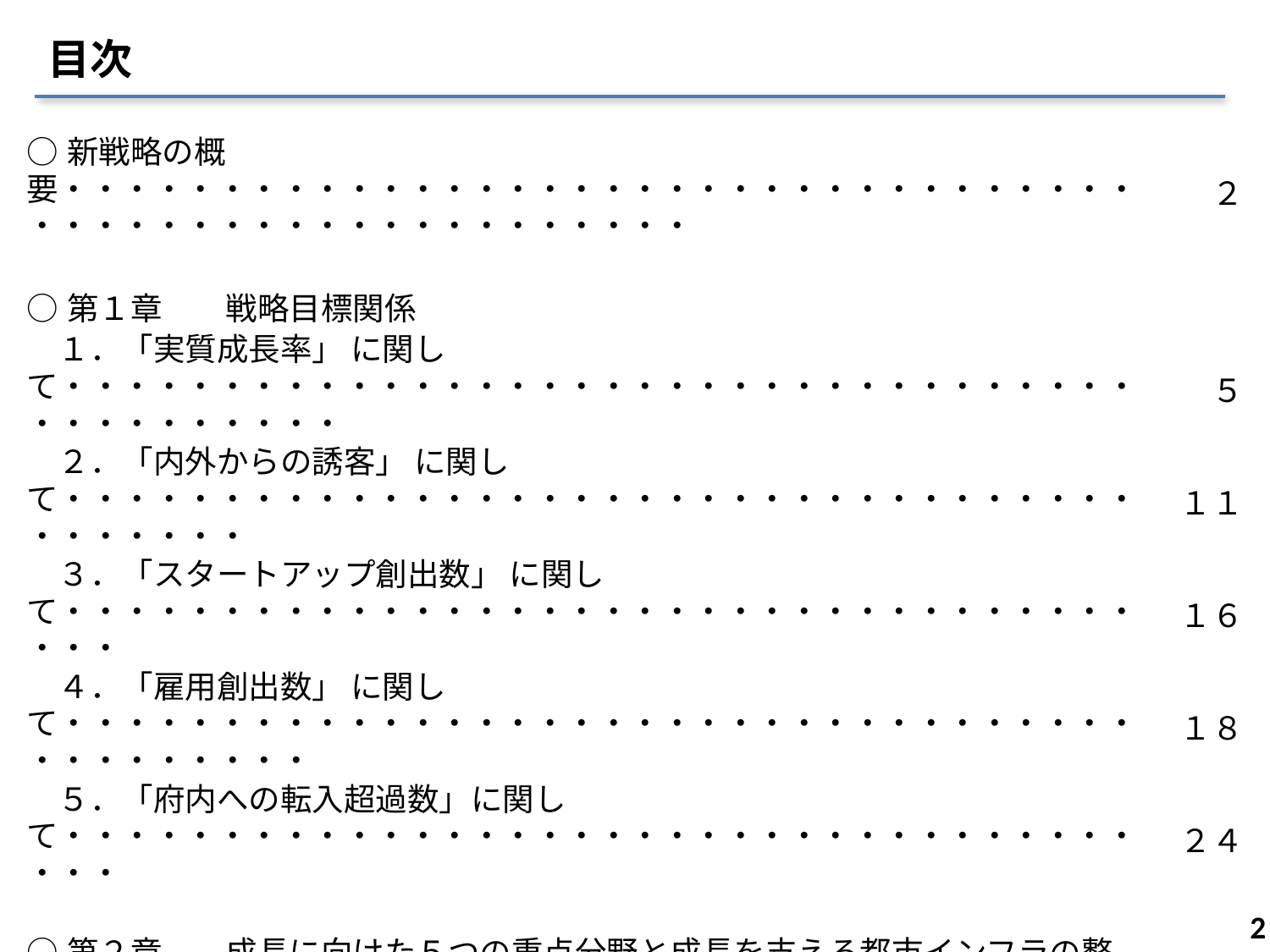

目次
| ○新戦略の概要・・・・・・・・・・・・・・・・・・・・・・・・・・・・・・・・・・・・・・・・・・・・・・・・・・・・・・・ | ２ |
| --- | --- |
|  |  |
| ○第１章　　戦略目標関係 |  |
| １．「実質成長率」 に関して・・・・・・・・・・・・・・・・・・・・・・・・・・・・・・・・・・・・・・・・・・・・ | ５ |
| ２．「内外からの誘客」 に関して・・・・・・・・・・・・・・・・・・・・・・・・・・・・・・・・・・・・・・・・・ | １１ |
| ３．「スタートアップ創出数」 に関して・・・・・・・・・・・・・・・・・・・・・・・・・・・・・・・・・・・・・ | １６ |
| ４．「雇用創出数」 に関して・・・・・・・・・・・・・・・・・・・・・・・・・・・・・・・・・・・・・・・・・・・ | １８ |
| ５．「府内への転入超過数」に関して・・・・・・・・・・・・・・・・・・・・・・・・・・・・・・・・・・・・・ | ２４ |
|  |  |
| ○第２章　　成長に向けた５つの重点分野と成長を支える都市インフラの整備 |  |
| 1．健康・医療関連産業のリーディング産業化・・・・・・・・・・・・・・・・・・・・・・・・・・・・・・ | ２７ |
| 2．国内外の観光需要の取り込み強化・・・・・・・・・・・・・・・・・・・・・・・・・・・・・・・・・・・ | ３７ |
| 3．スタートアップ、イノベーションの創出・・・・・・・・・・・・・・・・・・・・・・・・・・・・・・・・・・・・ | ４４ |
| 4．新たな働き方を通じた多様な人材の活躍促進・・・・・・・・・・・・・・・・・・・・・・・・・・・ | ７０ |
| 5．国際金融都市の実現に向けた挑戦・・・・・・・・・・・・・・・・・・・・・・・・・・・・・・・・・・・ | ８９ |
| 6．成長を支える都市インフラの整備・・・・・・・・・・・・・・・・・・・・・・・・・・・・・・・・・・・・・・ | １００ |
|  |  |
2